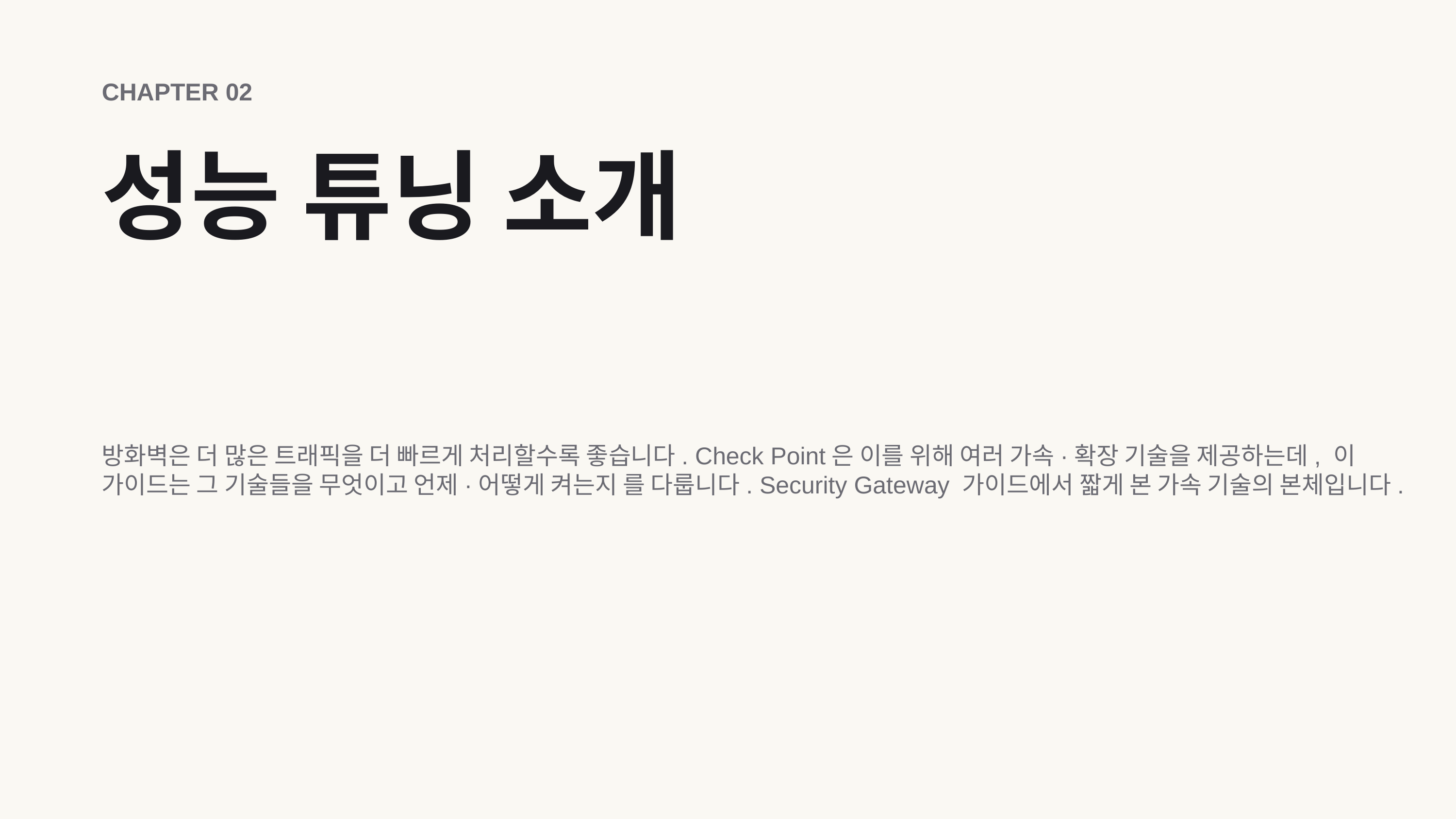

CHAPTER 02
성능 튜닝 소개
방화벽은 더 많은 트래픽을 더 빠르게 처리할수록 좋습니다. Check Point은 이를 위해 여러 가속·확장 기술을 제공하는데, 이 가이드는 그 기술들을 무엇이고 언제·어떻게 켜는지 를 다룹니다. Security Gateway 가이드에서 짧게 본 가속 기술의 본체입니다.